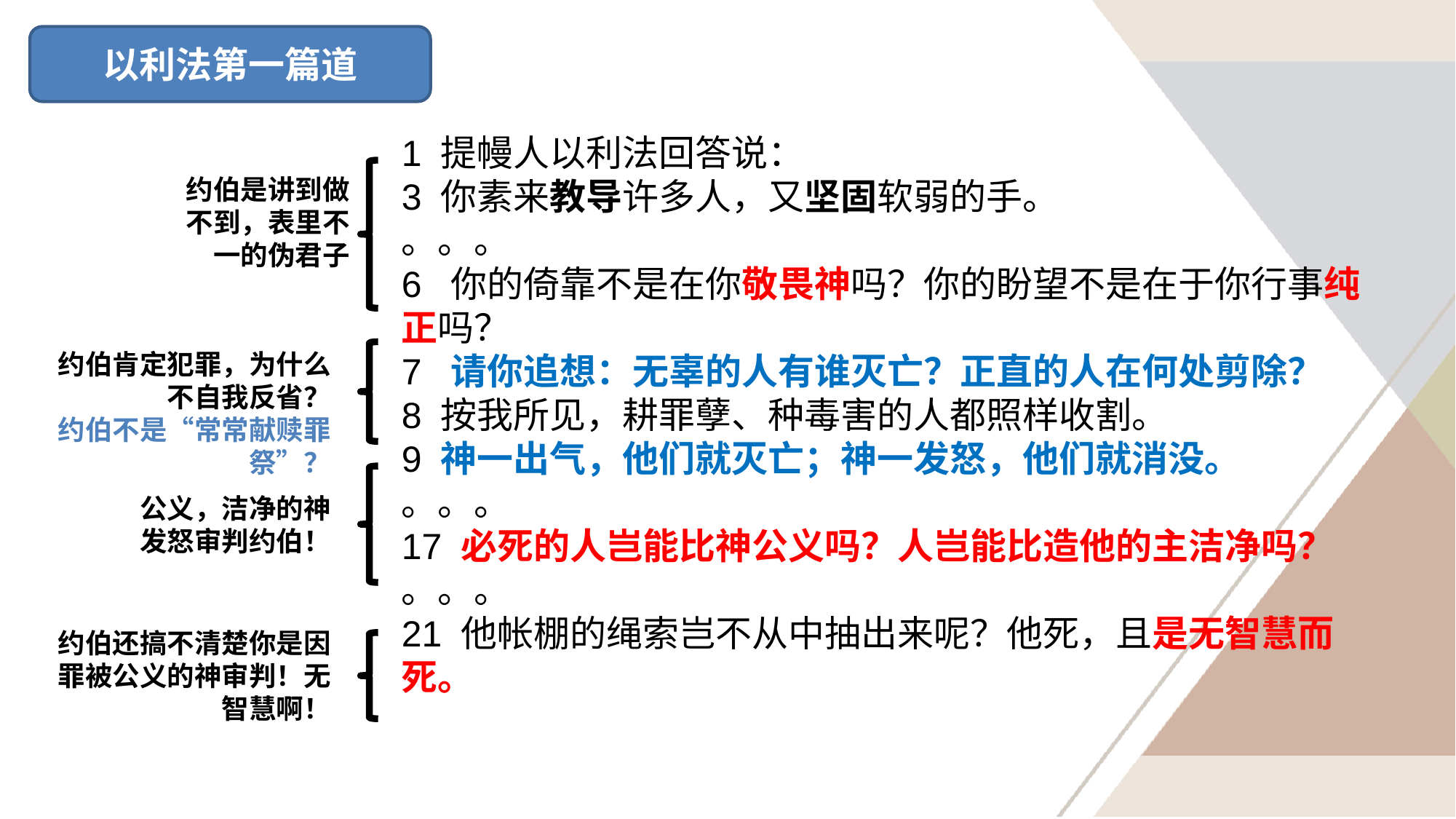

以利法第一篇道
1 提幔人以利法回答说：
3 你素来教导许多人，又坚固软弱的手。
。。。
6  你的倚靠不是在你敬畏神吗？你的盼望不是在于你行事纯正吗？
7  请你追想：无辜的人有谁灭亡？正直的人在何处剪除？
8 按我所见，耕罪孽、种毒害的人都照样收割。
9 神一出气，他们就灭亡；神一发怒，他们就消没。
。。。
17 必死的人岂能比神公义吗？人岂能比造他的主洁净吗？
。。。
21 他帐棚的绳索岂不从中抽出来呢？他死，且是无智慧而死。

约伯是讲到做不到，表里不一的伪君子
约伯肯定犯罪，为什么不自我反省？
约伯不是“常常献赎罪祭”？

公义，洁净的神发怒审判约伯！
约伯还搞不清楚你是因罪被公义的神审判！无智慧啊！